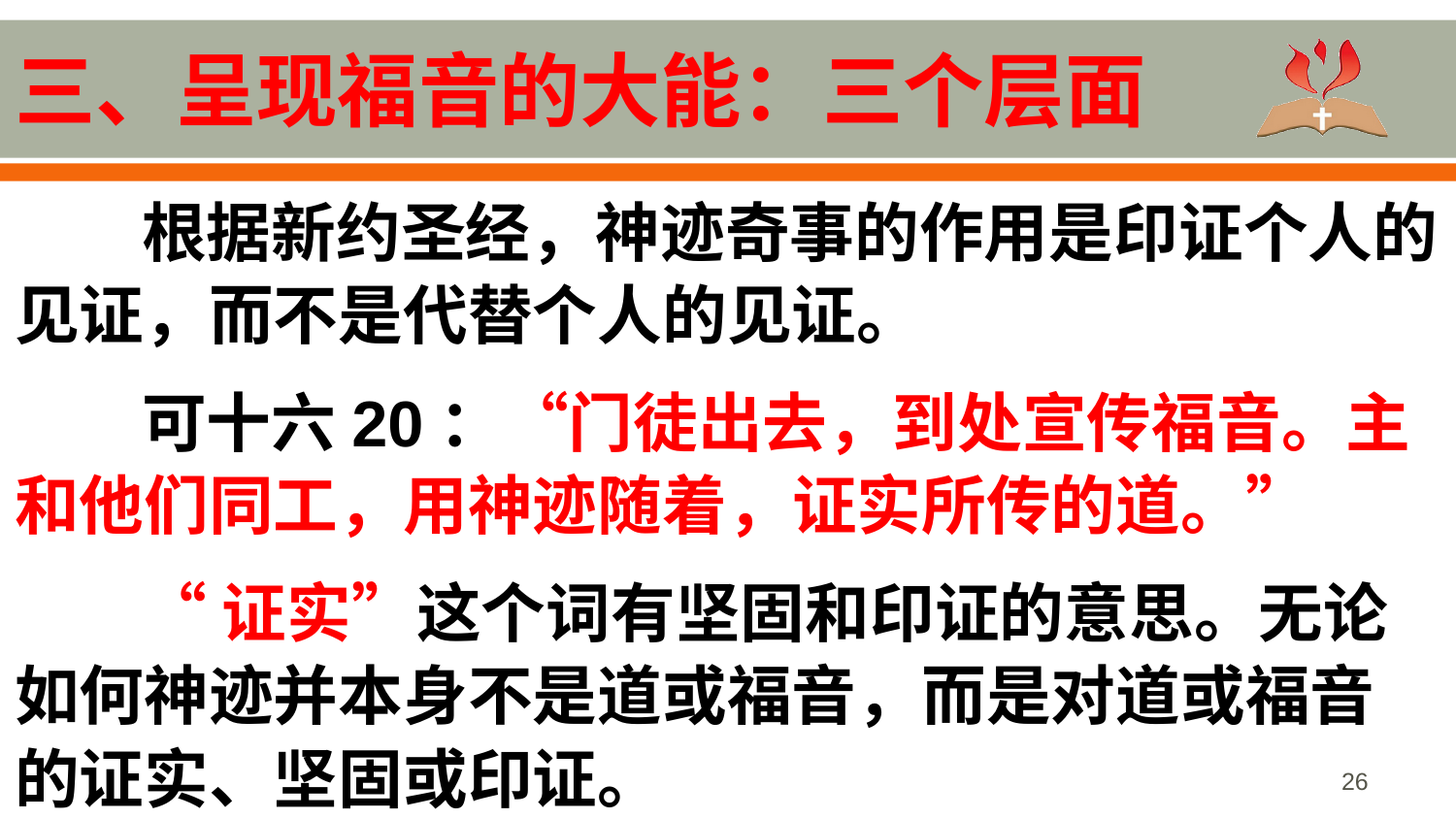

# 三、呈现福音的大能：三个层面
根据新约圣经，神迹奇事的作用是印证个人的见证，而不是代替个人的见证。
可十六20：“门徒出去，到处宣传福音。主和他们同工，用神迹随着，证实所传的道。”
“证实”这个词有坚固和印证的意思。无论如何神迹并本身不是道或福音，而是对道或福音的证实、坚固或印证。

26